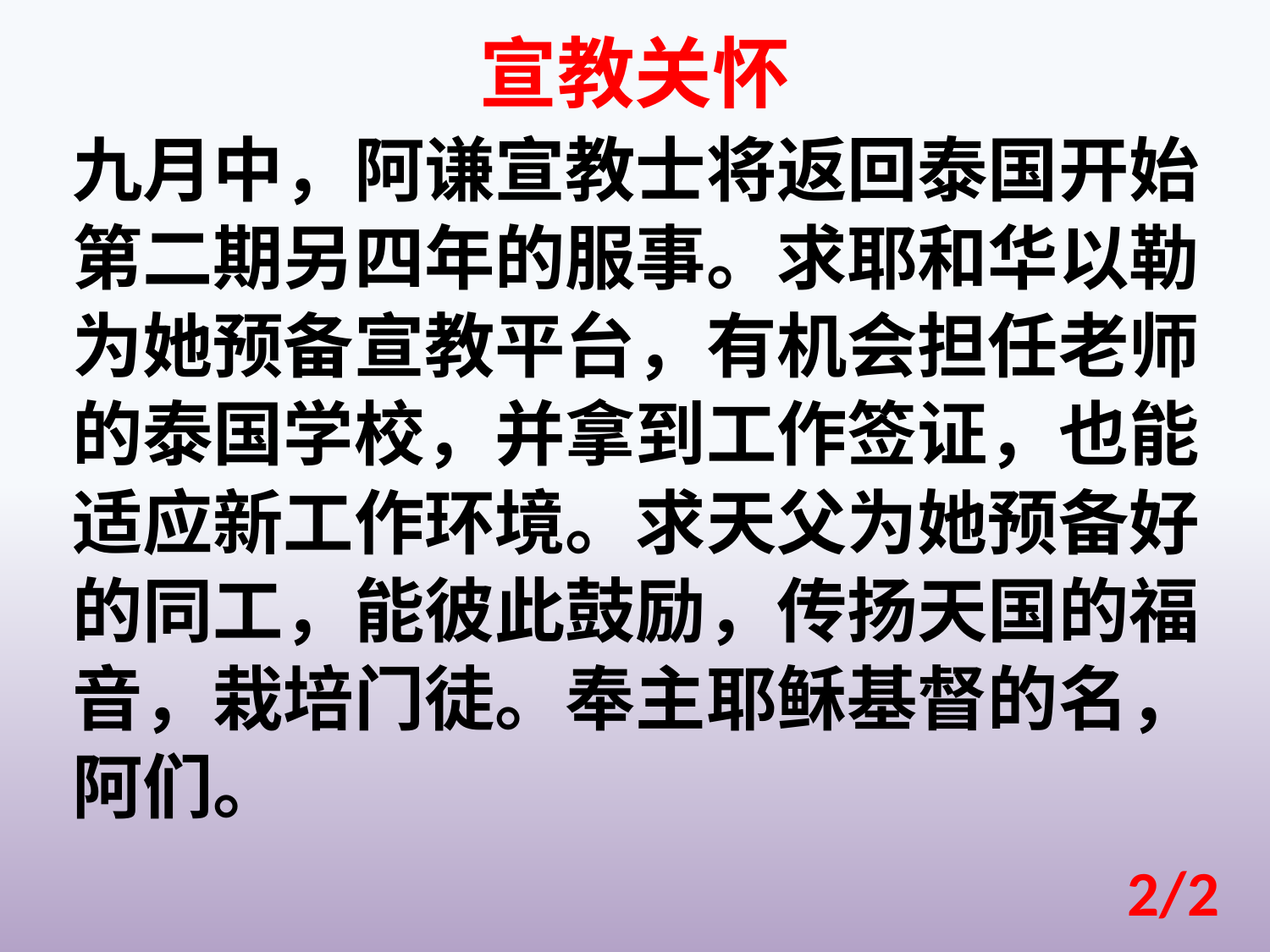

宣教关怀
九月中，阿谦宣教士将返回泰国开始第二期另四年的服事。求耶和华以勒为她预备宣教平台，有机会担任老师的泰国学校，并拿到工作签证，也能适应新工作环境。求天父为她预备好的同工，能彼此鼓励，传扬天国的福音，栽培门徒。奉主耶稣基督的名，阿们。
2/2